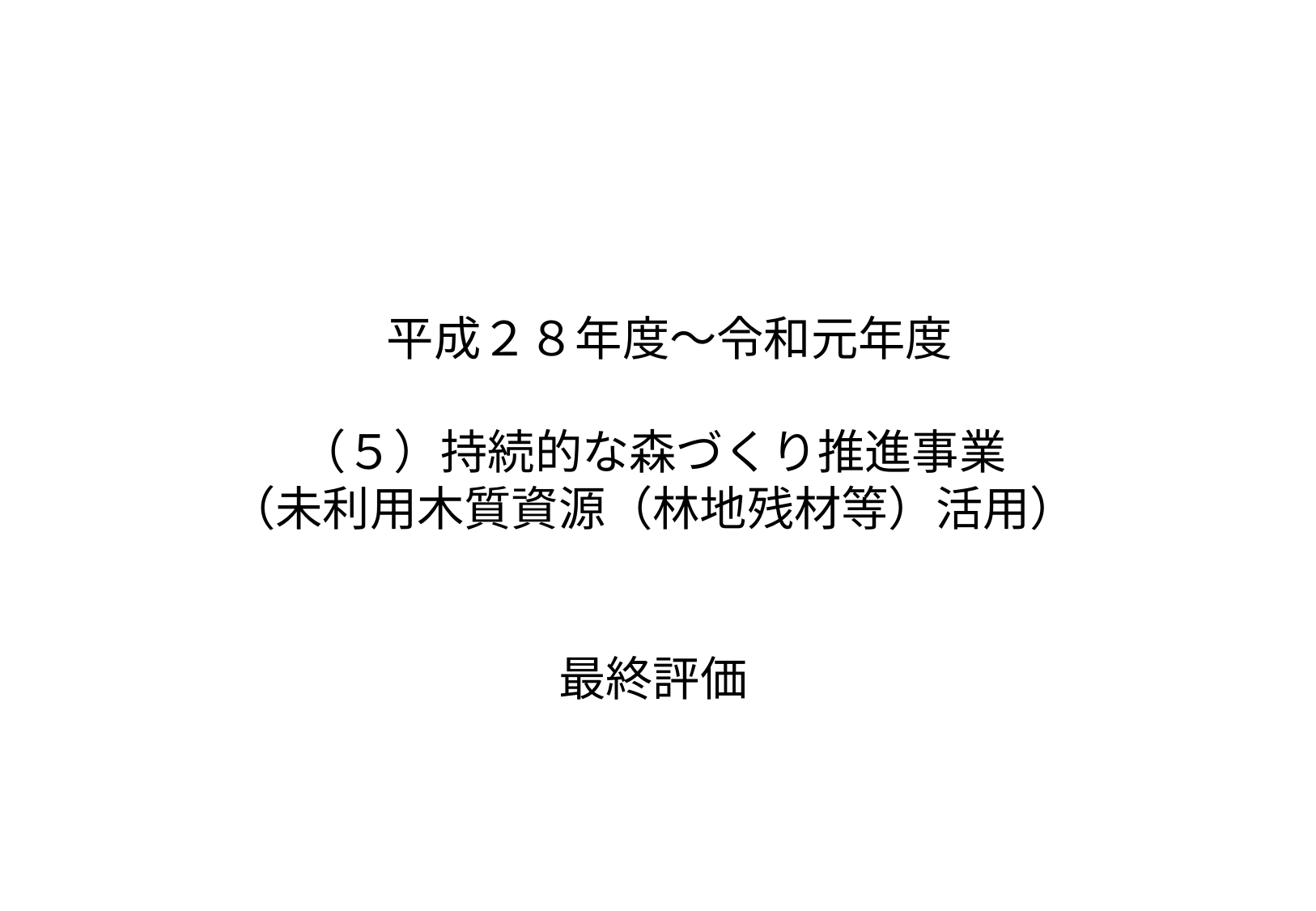

平成２８年度～令和元年度

（５）持続的な森づくり推進事業
（未利用木質資源（林地残材等）活用）

最終評価